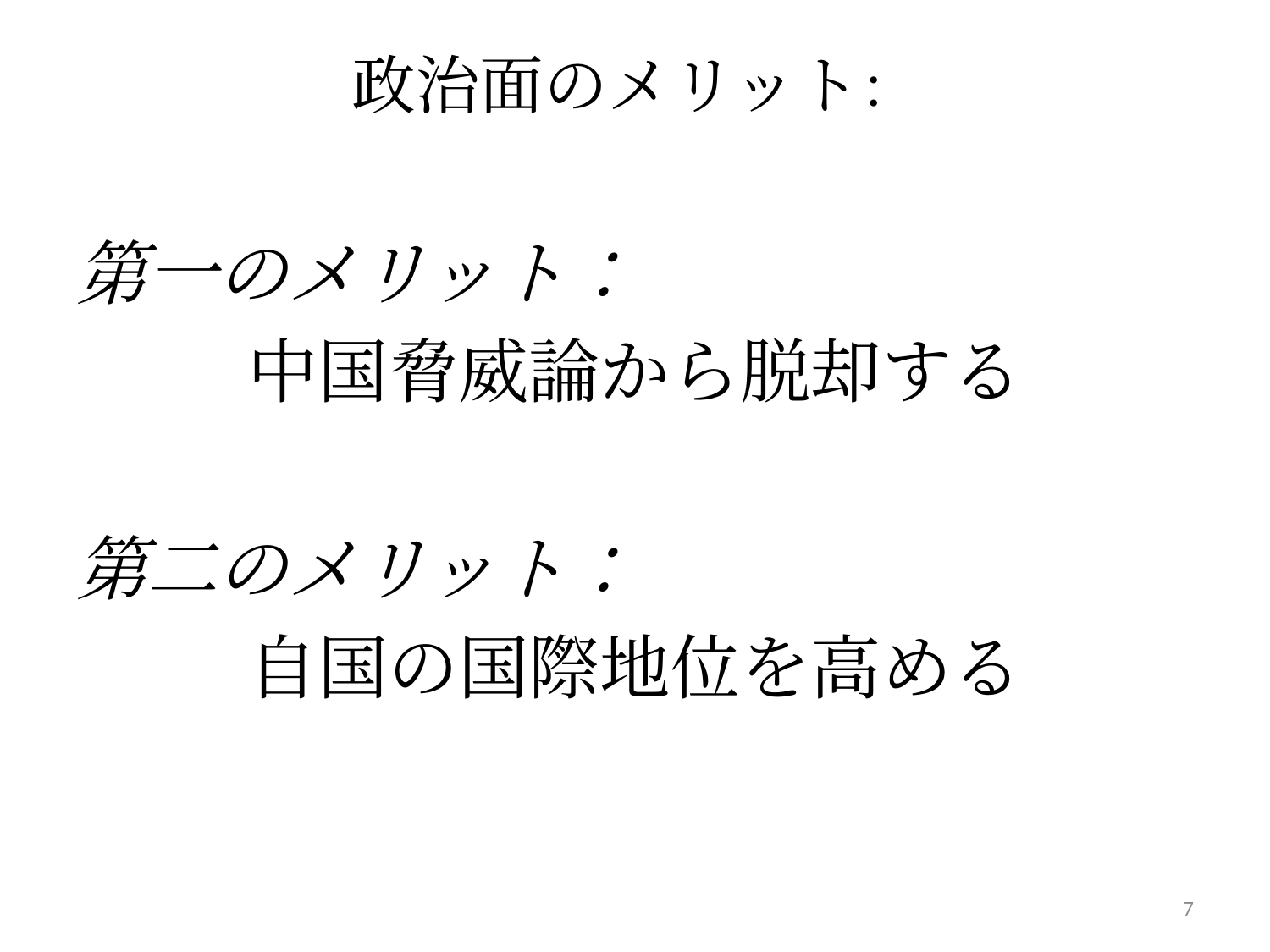

# 政治面のメリット：
第一のメリット：
中国脅威論から脱却する

第二のメリット：
自国の国際地位を高める
7